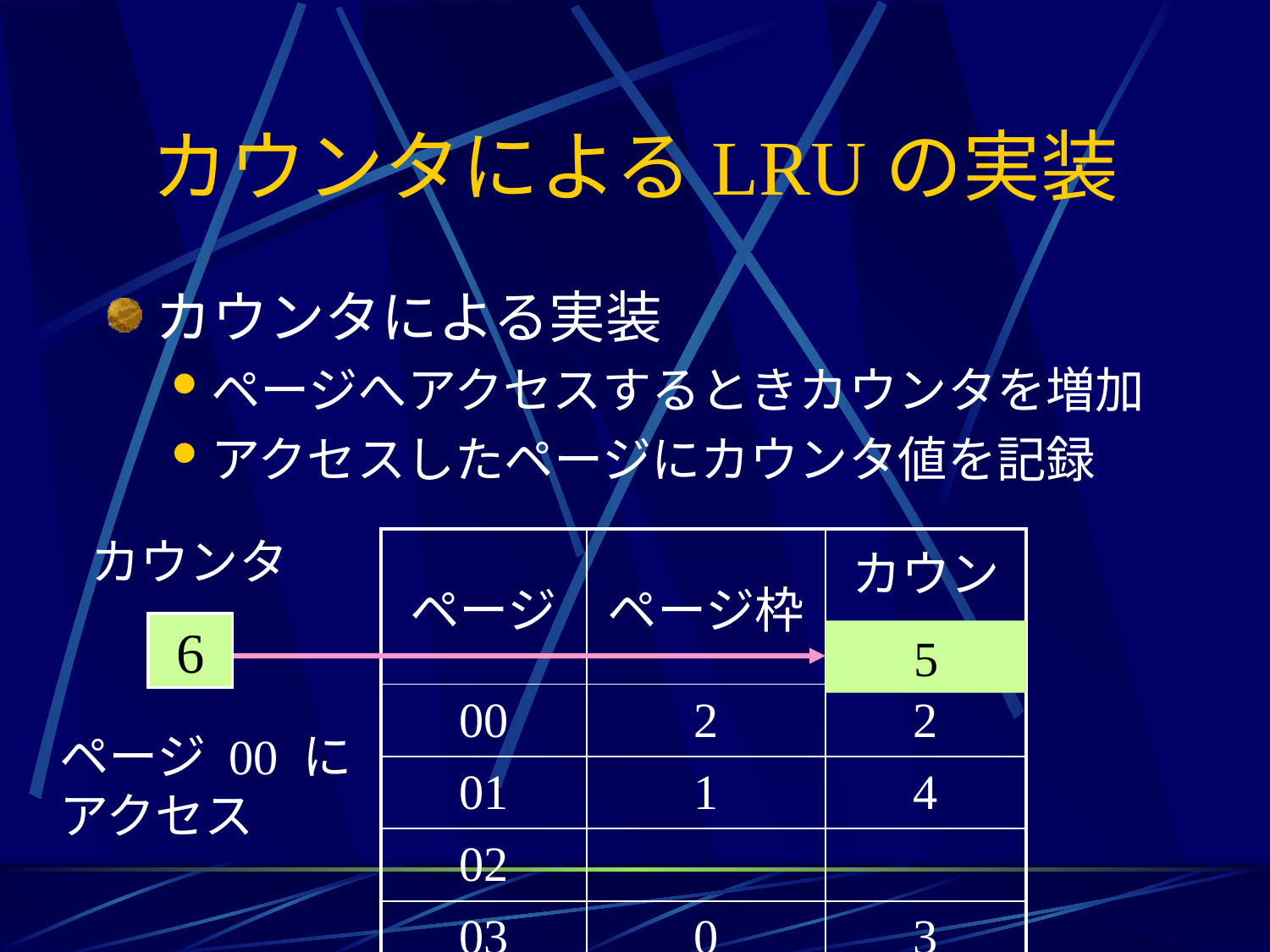

# カウンタによるLRUの実装
カウンタによる実装
ページへアクセスするときカウンタを増加
アクセスしたページにカウンタ値を記録
カウンタ
| ページ | ページ枠 | カウンタ |
| --- | --- | --- |
| 00 | 2 | 2 |
| 01 | 1 | 4 |
| 02 |  |  |
| 03 | 0 | 3 |
5
6
5

ページ 00 に
アクセス